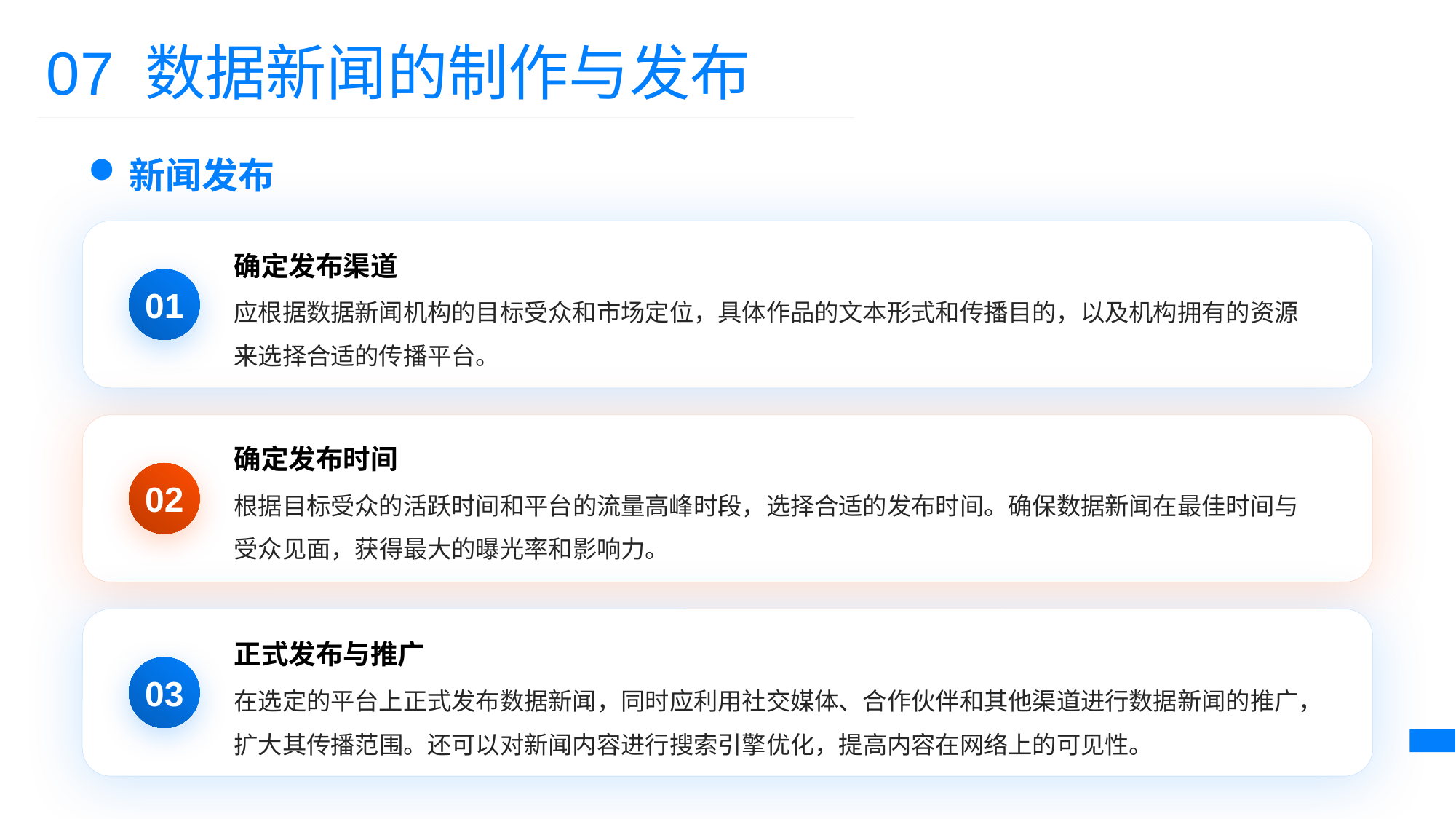

07 数据新闻的制作与发布
新闻发布

确定发布渠道
01
应根据数据新闻机构的目标受众和市场定位，具体作品的文本形式和传播目的，以及机构拥有的资源来选择合适的传播平台。

确定发布时间
02
根据目标受众的活跃时间和平台的流量高峰时段，选择合适的发布时间。确保数据新闻在最佳时间与受众见面，获得最大的曝光率和影响力。

正式发布与推广
03
在选定的平台上正式发布数据新闻，同时应利用社交媒体、合作伙伴和其他渠道进行数据新闻的推广，扩大其传播范围。还可以对新闻内容进行搜索引擎优化，提高内容在网络上的可见性。